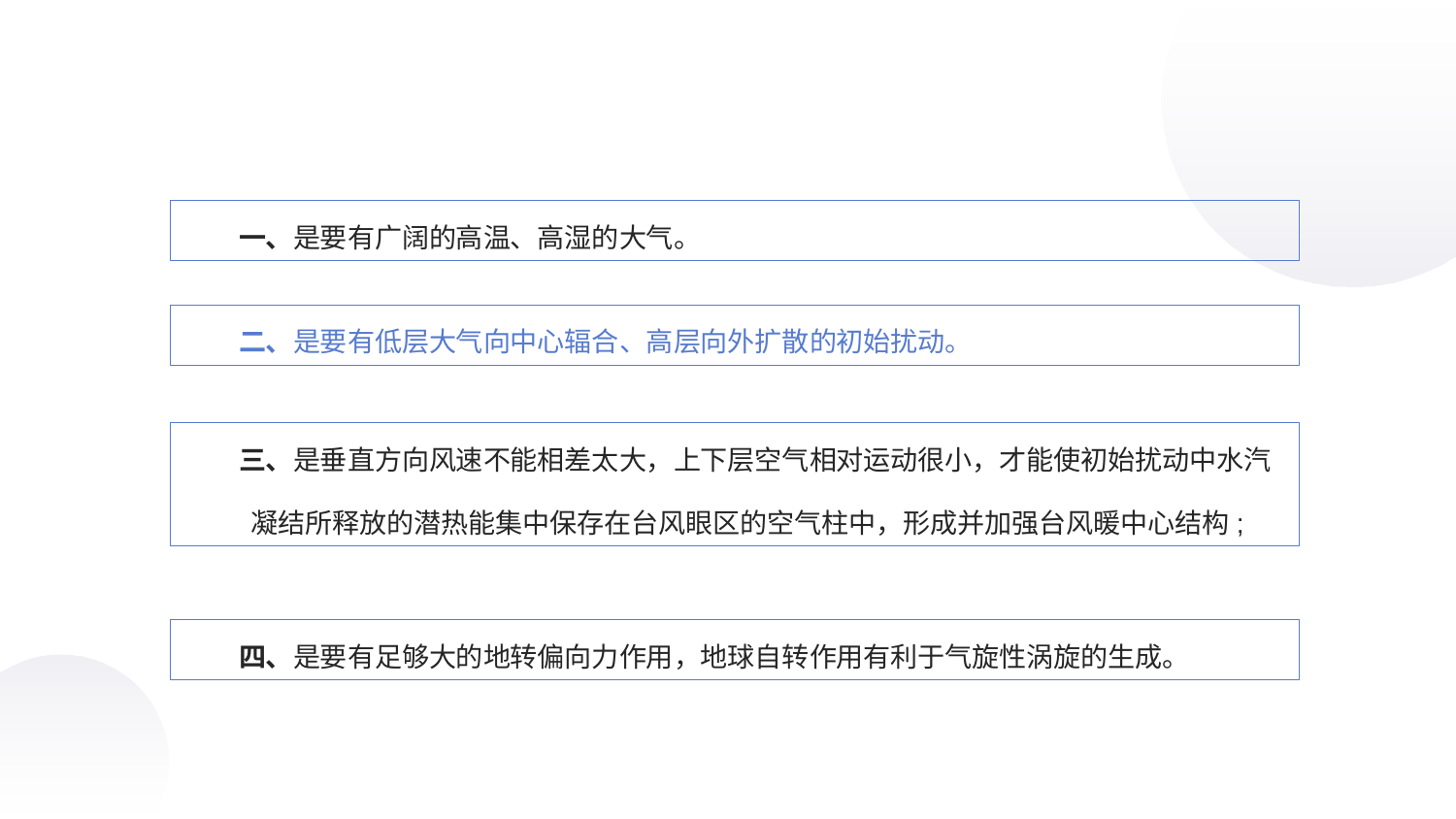

一、是要有广阔的高温、高湿的大气。
二、是要有低层大气向中心辐合、高层向外扩散的初始扰动。
三、是垂直方向风速不能相差太大，上下层空气相对运动很小，才能使初始扰动中水汽
 凝结所释放的潜热能集中保存在台风眼区的空气柱中，形成并加强台风暖中心结构;
四、是要有足够大的地转偏向力作用，地球自转作用有利于气旋性涡旋的生成。